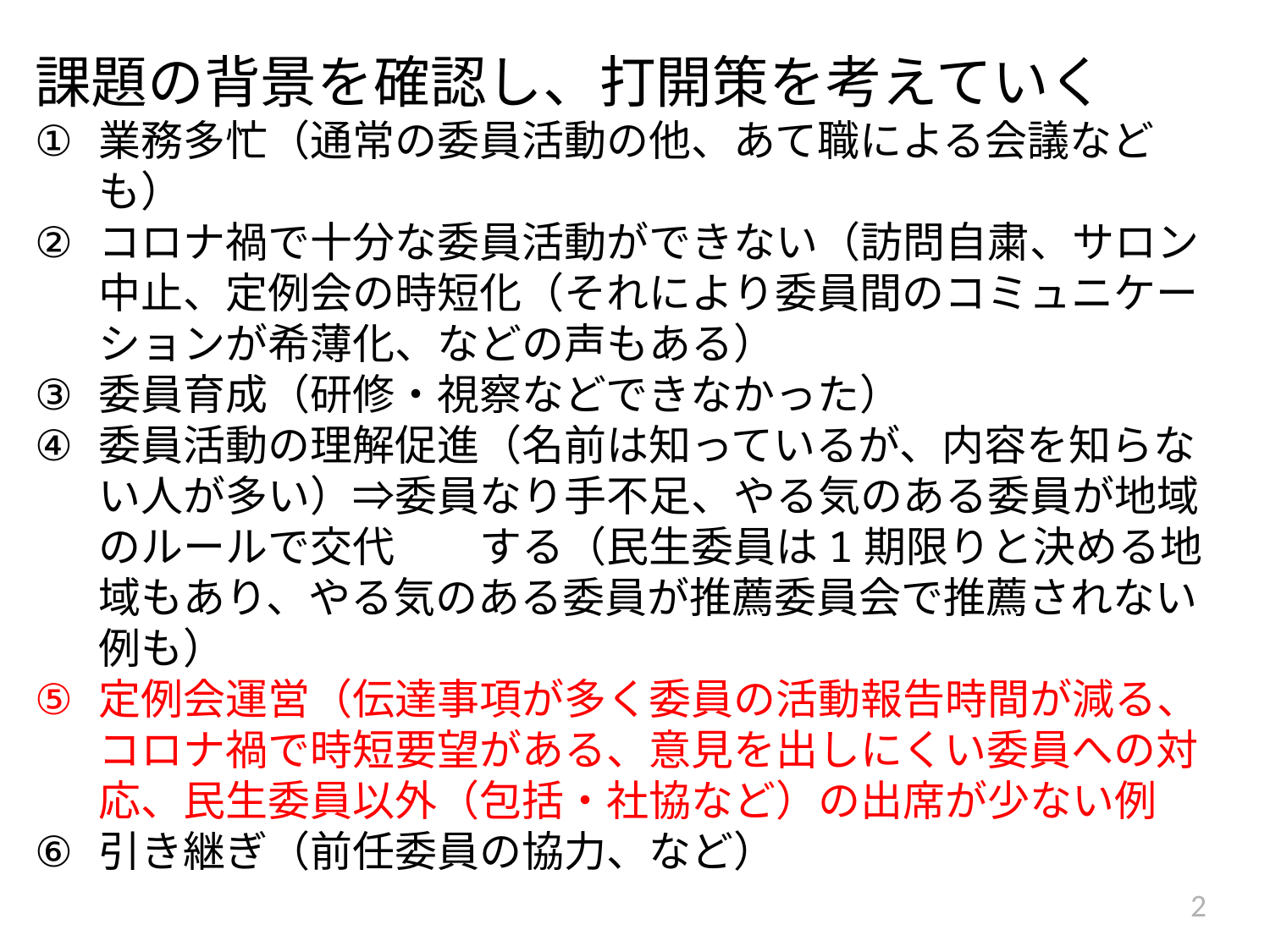

課題の背景を確認し、打開策を考えていく
業務多忙（通常の委員活動の他、あて職による会議なども）
コロナ禍で十分な委員活動ができない（訪問自粛、サロン中止、定例会の時短化（それにより委員間のコミュニケーションが希薄化、などの声もある）
委員育成（研修・視察などできなかった）
委員活動の理解促進（名前は知っているが、内容を知らない人が多い）⇒委員なり手不足、やる気のある委員が地域のルールで交代　　する（民生委員は1期限りと決める地域もあり、やる気のある委員が推薦委員会で推薦されない例も）
定例会運営（伝達事項が多く委員の活動報告時間が減る、コロナ禍で時短要望がある、意見を出しにくい委員への対応、民生委員以外（包括・社協など）の出席が少ない例
引き継ぎ（前任委員の協力、など）

2